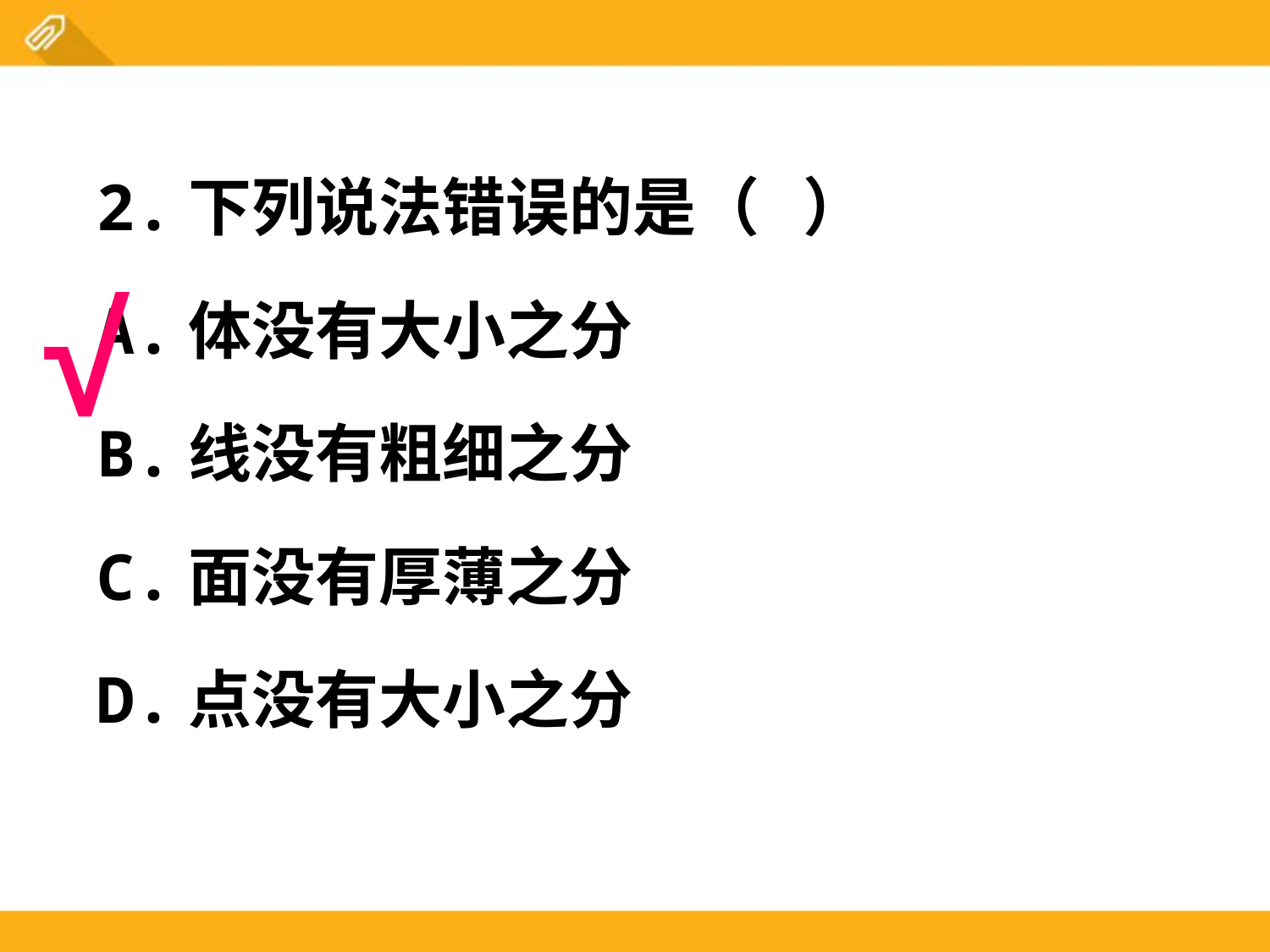

2.下列说法错误的是（   ）
A.体没有大小之分
B.线没有粗细之分
C.面没有厚薄之分
D.点没有大小之分
√